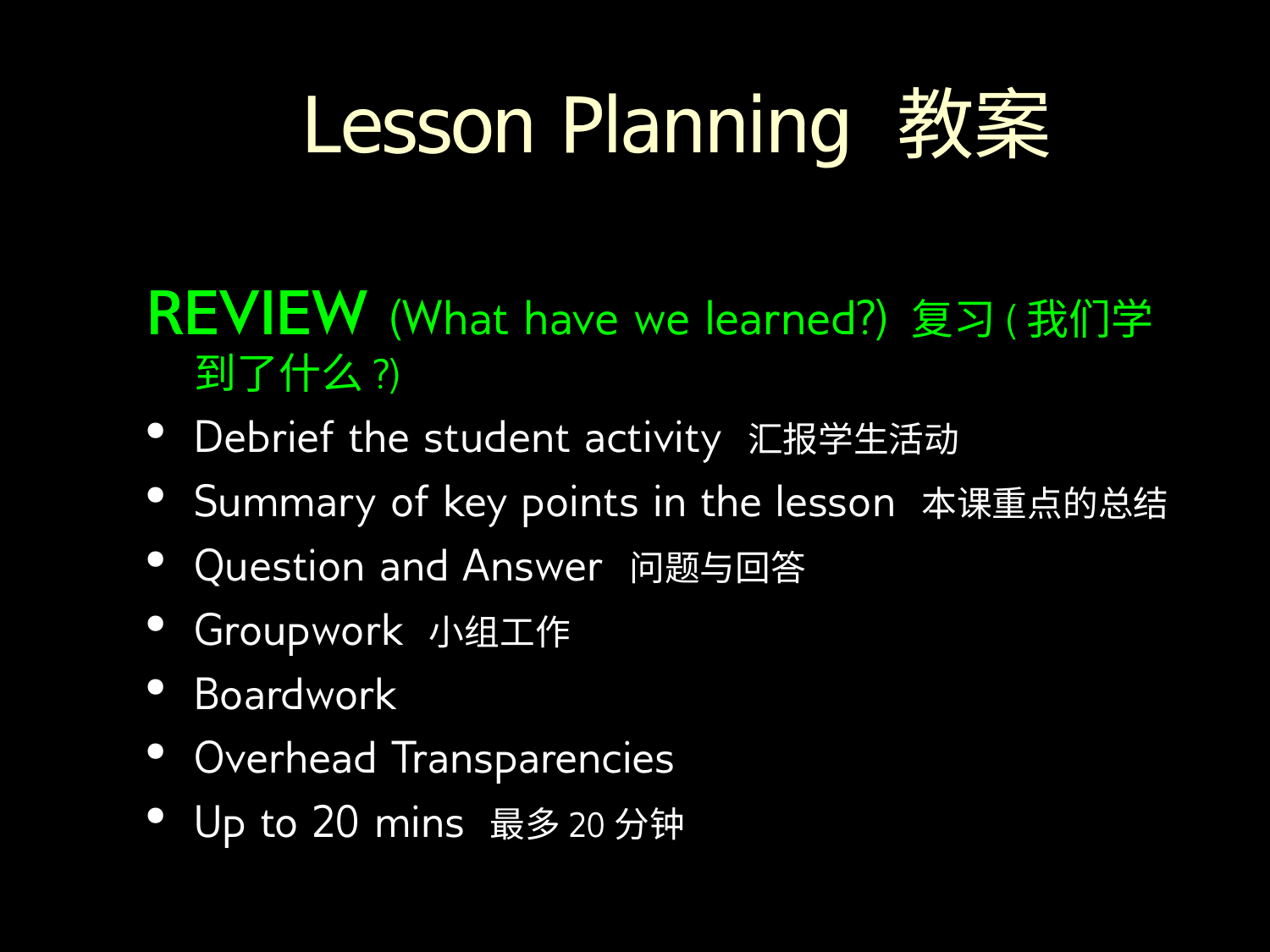

# Lesson Planning 教案
REVIEW (What have we learned?) 复习(我们学到了什么?)
Debrief the student activity 汇报学生活动
Summary of key points in the lesson 本课重点的总结
Question and Answer 问题与回答
Groupwork 小组工作
Boardwork
Overhead Transparencies
Up to 20 mins 最多20分钟